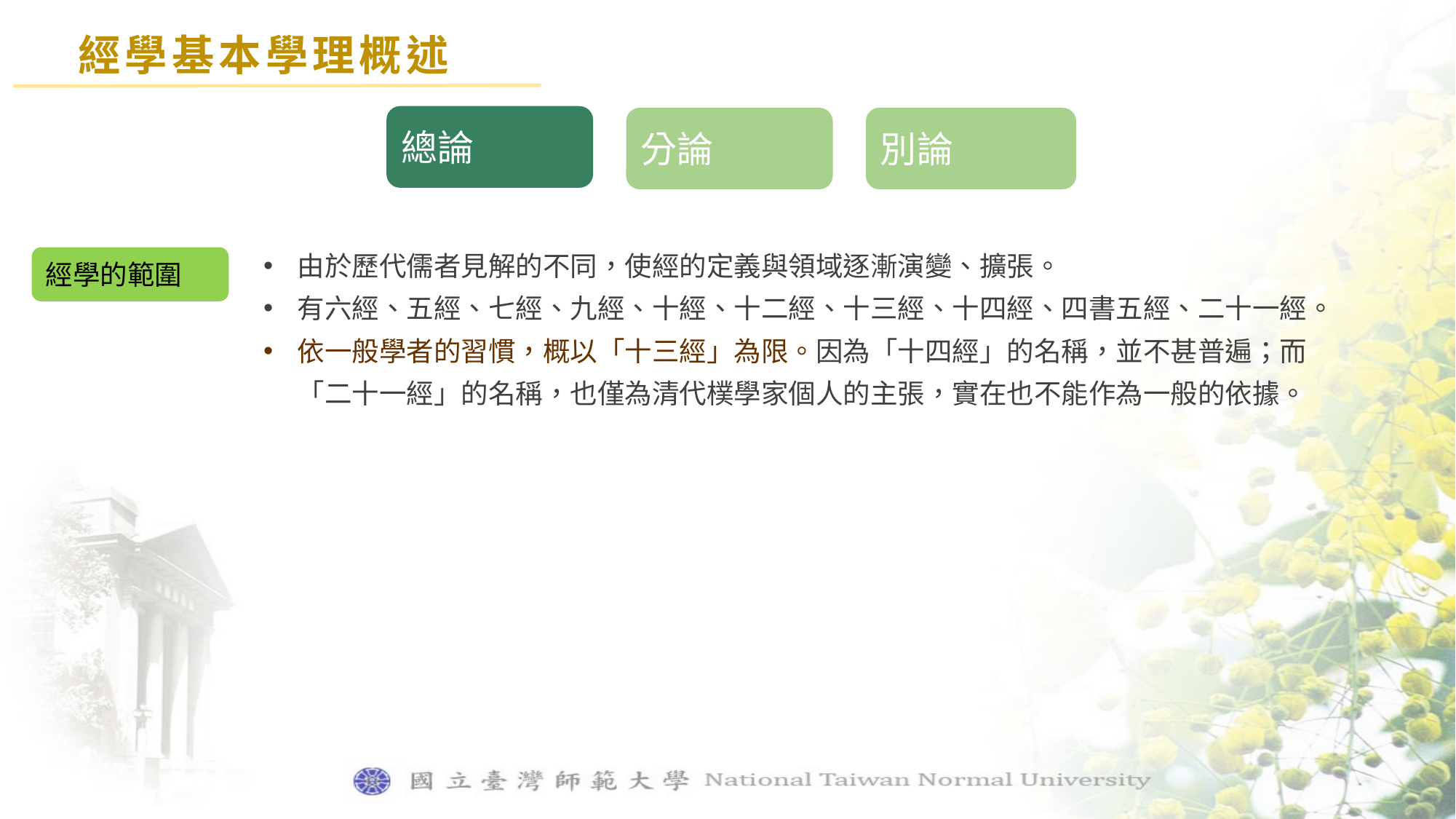

經學基本學理概述
總論
分論
別論
由於歷代儒者見解的不同，使經的定義與領域逐漸演變、擴張。
有六經、五經、七經、九經、十經、十二經、十三經、十四經、四書五經、二十一經。
依一般學者的習慣，概以「十三經」為限。因為「十四經」的名稱，並不甚普遍；而「二十一經」的名稱，也僅為清代樸學家個人的主張，實在也不能作為一般的依據。
經學的範圍